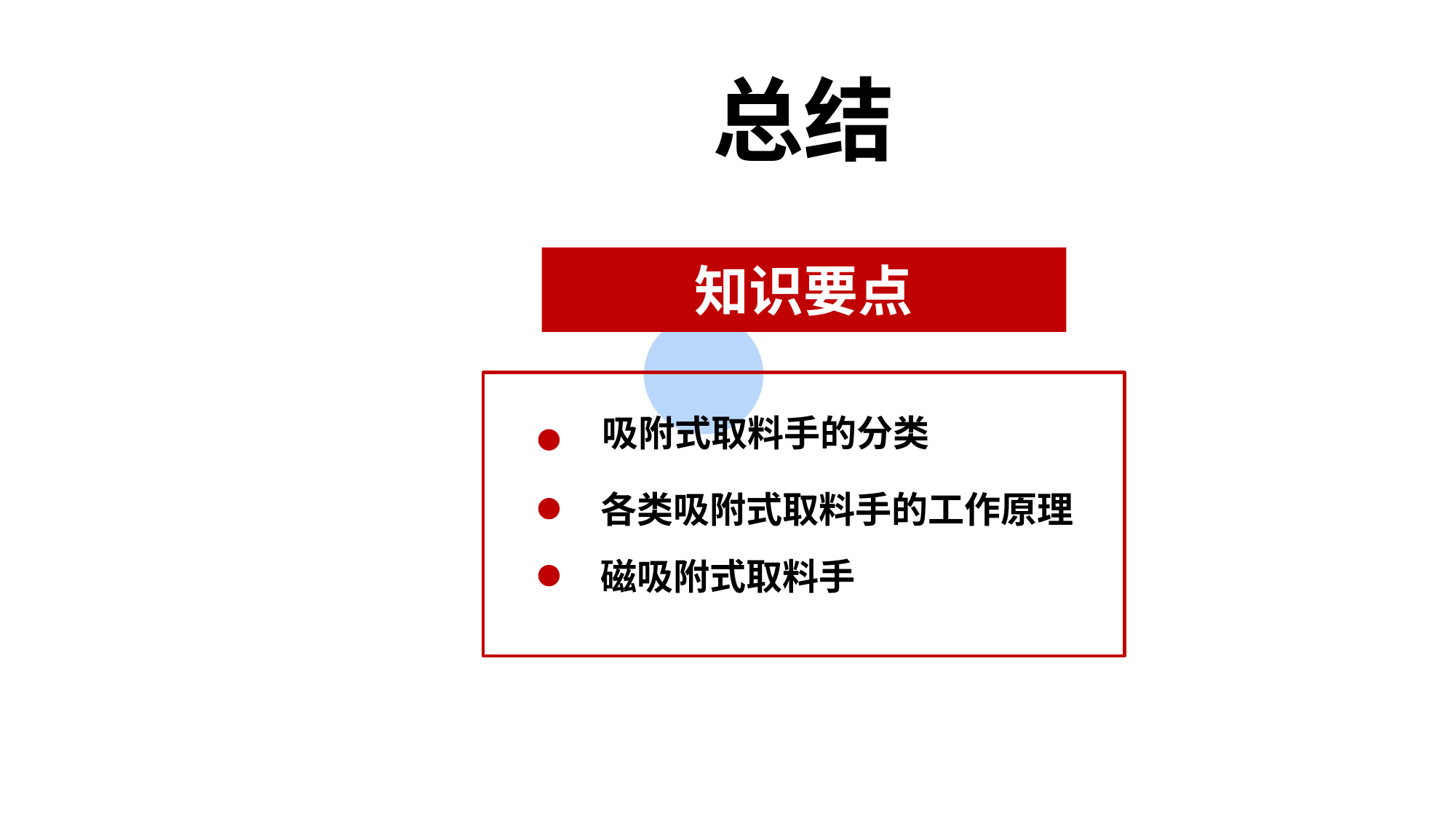

总结

知识要点
1、

吸附式取料手的分类

各类吸附式取料手的工作原理

磁吸附式取料手